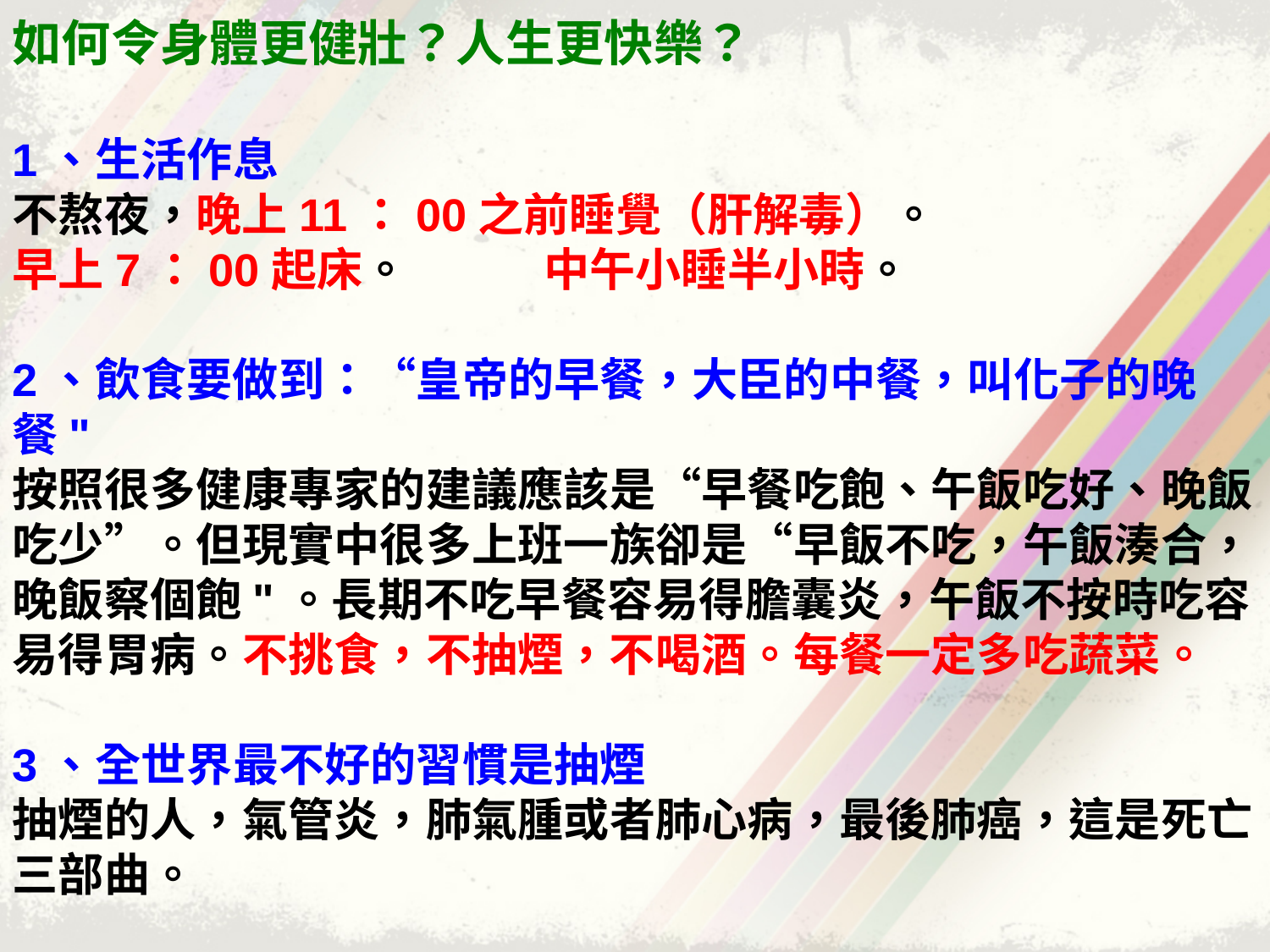

如何令身體更健壯？人生更快樂？

1、生活作息
不熬夜，晚上11：00之前睡覺（肝解毒）。
早上7：00起床。             中午小睡半小時。

2、飲食要做到：“皇帝的早餐，大臣的中餐，叫化子的晚餐"
按照很多健康專家的建議應該是“早餐吃飽、午飯吃好、晚飯吃少”。但現實中很多上班一族卻是“早飯不吃，午飯湊合， 晚飯察個飽"。長期不吃早餐容易得膽囊炎，午飯不按時吃容易得胃病。不挑食，不抽煙，不喝酒。每餐一定多吃蔬菜。

3、全世界最不好的習慣是抽煙
抽煙的人，氣管炎，肺氣腫或者肺心病，最後肺癌，這是死亡三部曲。